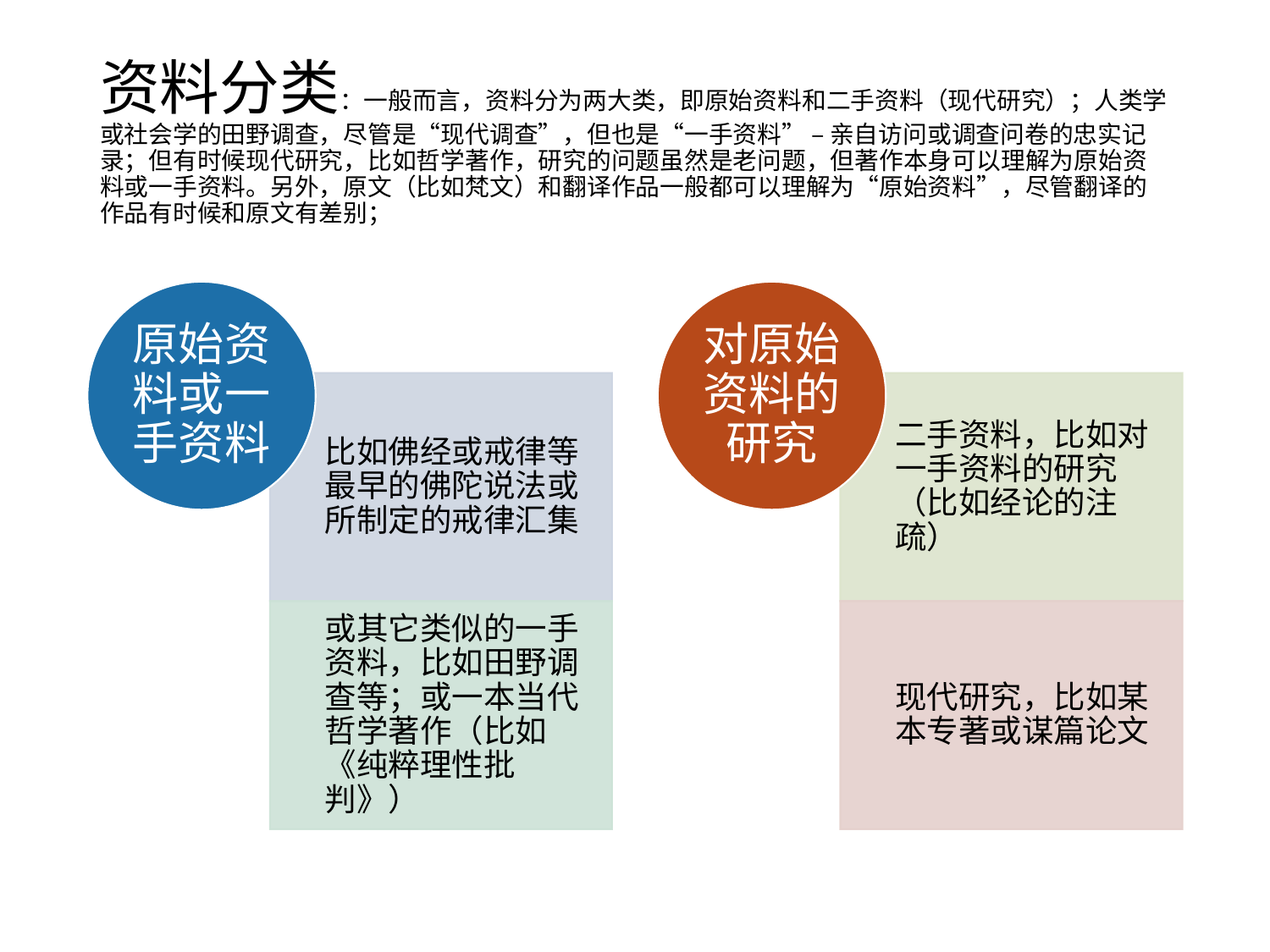

# 资料分类：一般而言，资料分为两大类，即原始资料和二手资料（现代研究）；人类学或社会学的田野调查，尽管是“现代调查”，但也是“一手资料” – 亲自访问或调查问卷的忠实记录；但有时候现代研究，比如哲学著作，研究的问题虽然是老问题，但著作本身可以理解为原始资料或一手资料。另外，原文（比如梵文）和翻译作品一般都可以理解为“原始资料”，尽管翻译的作品有时候和原文有差别；
比如佛经或戒律等最早的佛陀说法或所制定的戒律汇集
或其它类似的一手资料，比如田野调查等；或一本当代哲学著作（比如《纯粹理性批判》）
原始资料或一手资料
二手资料，比如对一手资料的研究（比如经论的注疏）
现代研究，比如某本专著或谋篇论文
对原始资料的研究